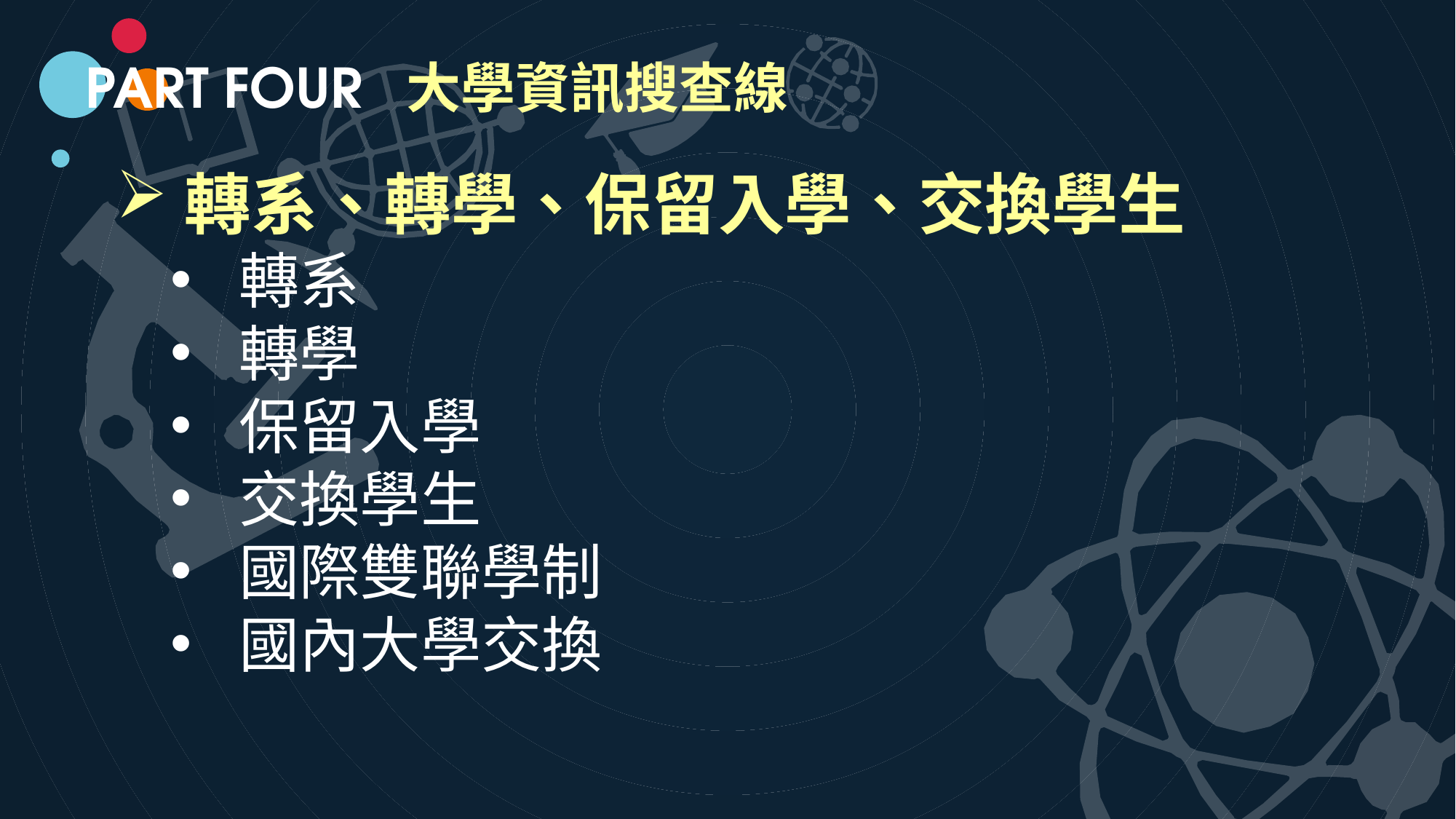

PART FOUR  大學資訊搜查線

轉系、轉學、保留入學、交換學生
轉系
轉學
保留入學
交換學生
國際雙聯學制
國內大學交換